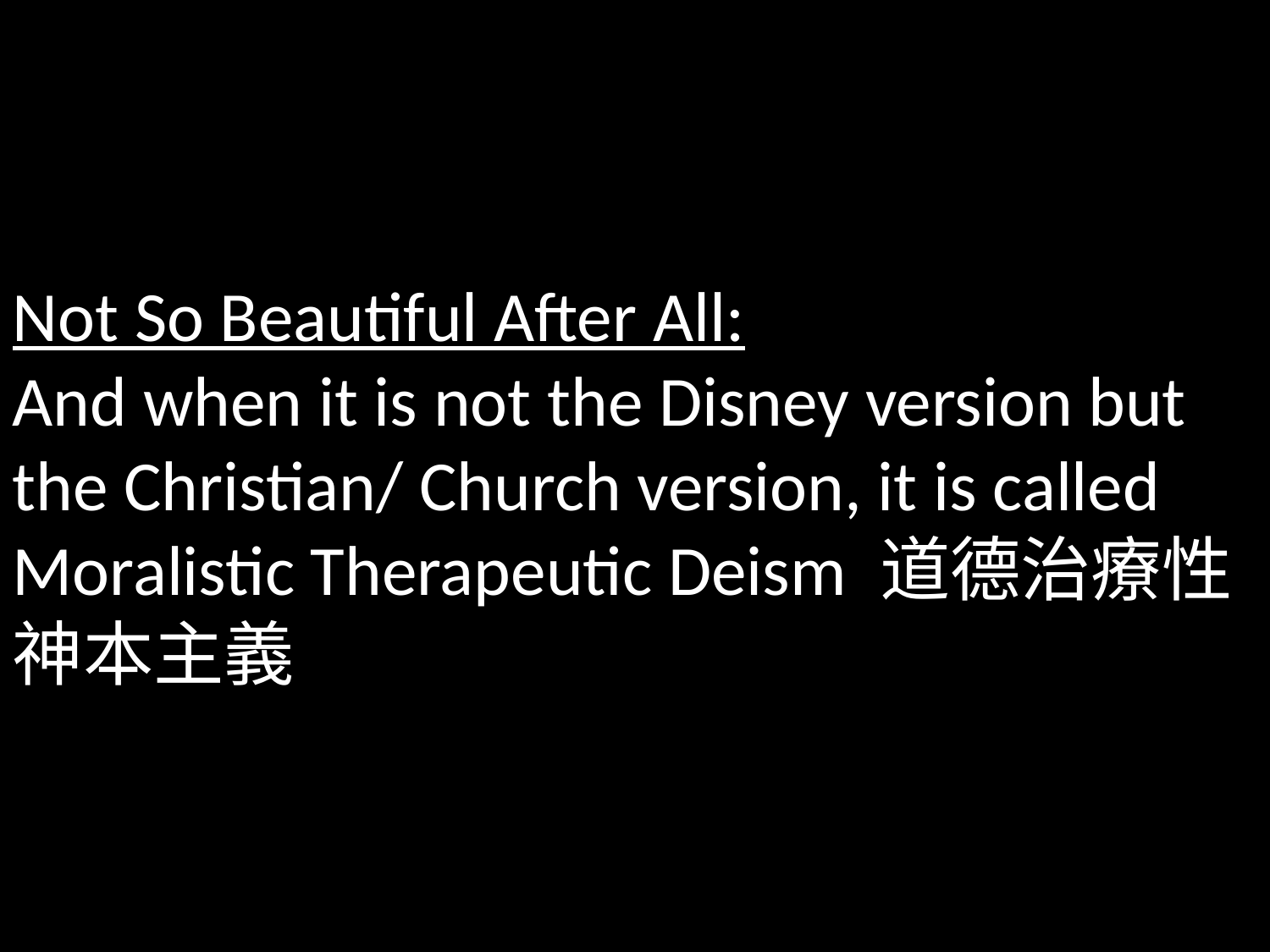

Not So Beautiful After All:
And when it is not the Disney version but the Christian/ Church version, it is called Moralistic Therapeutic Deism 道德治療性神本主義